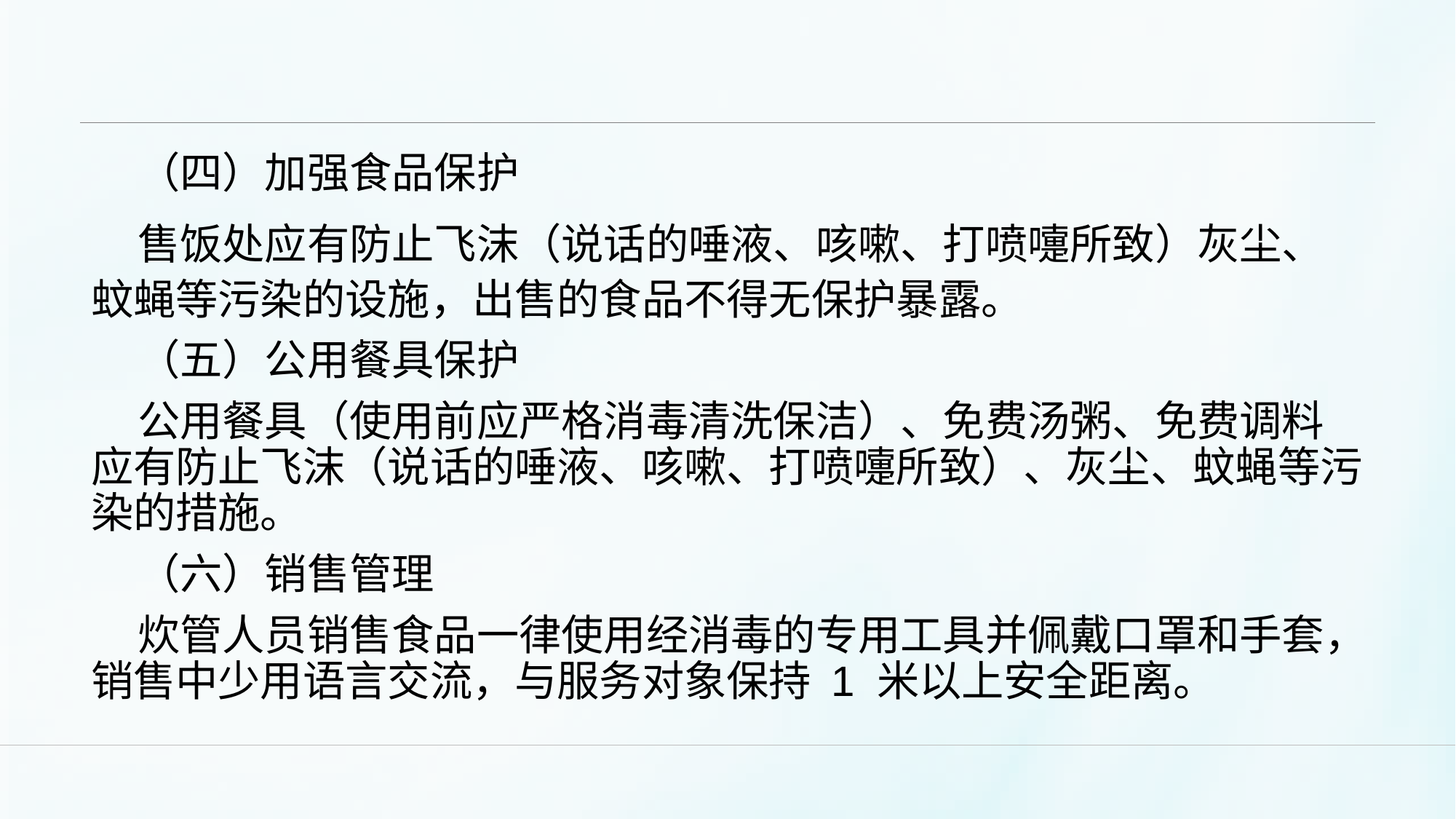

#
（四）加强食品保护
售饭处应有防止飞沫（说话的唾液、咳嗽、打喷嚏所致）灰尘、蚊蝇等污染的设施，出售的食品不得无保护暴露。
（五）公用餐具保护
公用餐具（使用前应严格消毒清洗保洁）、免费汤粥、免费调料应有防止飞沫（说话的唾液、咳嗽、打喷嚏所致）、灰尘、蚊蝇等污染的措施。
（六）销售管理
炊管人员销售食品一律使用经消毒的专用工具并佩戴口罩和手套，销售中少用语言交流，与服务对象保持 1 米以上安全距离。